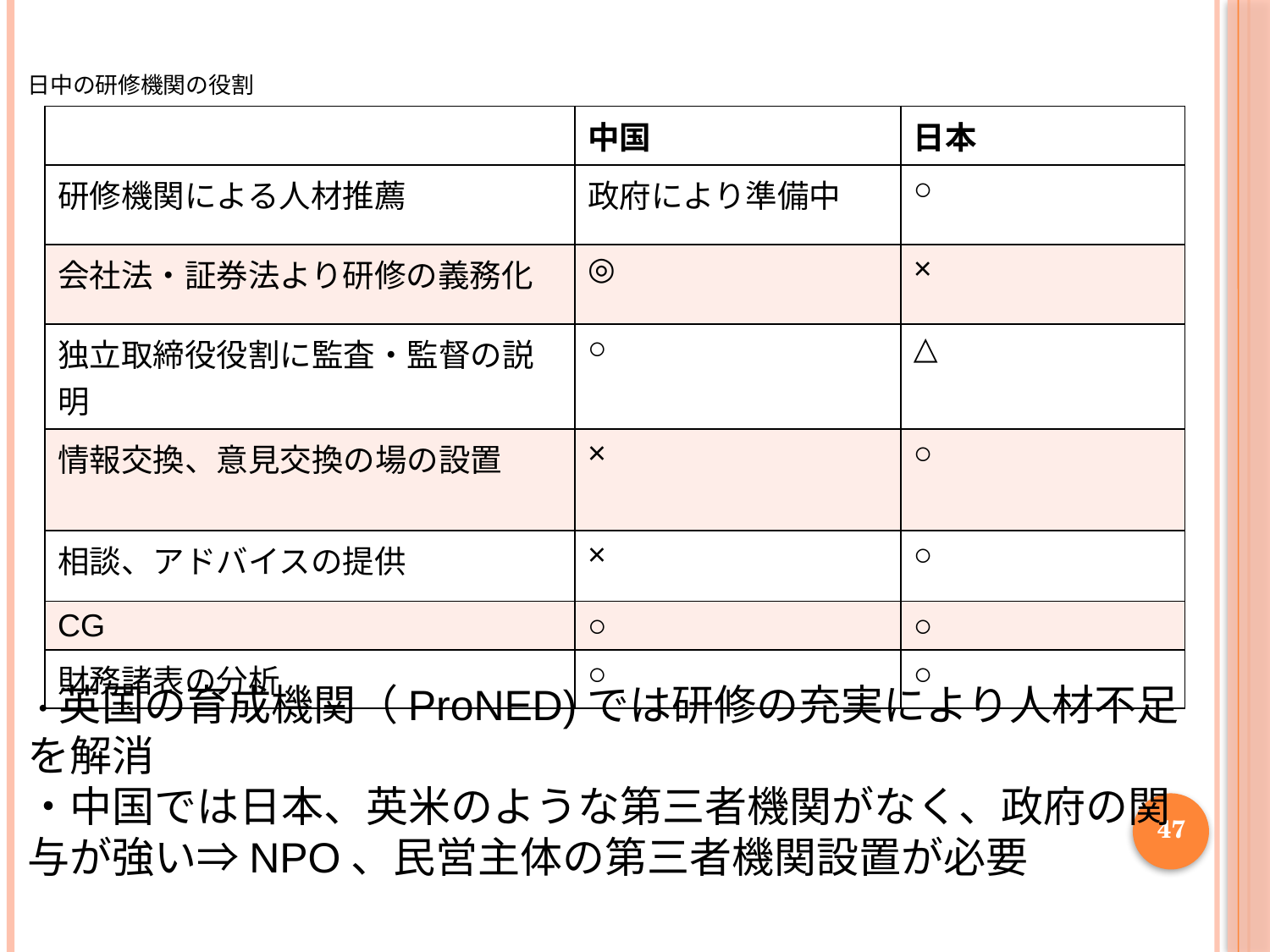

# 日中の研修機関の役割
|  | 中国 | 日本 |
| --- | --- | --- |
| 研修機関による人材推薦 | 政府により準備中 | ○ |
| 会社法・証券法より研修の義務化 | ◎ | × |
| 独立取締役役割に監査・監督の説明 | ○ | △ |
| 情報交換、意見交換の場の設置 | × | ○ |
| 相談、アドバイスの提供 | × | ○ |
| CG | ○ | ○ |
| 財務諸表の分析 | ○ | ○ |
・英国の育成機関（ProNED)では研修の充実により人材不足を解消
・中国では日本、英米のような第三者機関がなく、政府の関与が強い⇒NPO、民営主体の第三者機関設置が必要
47